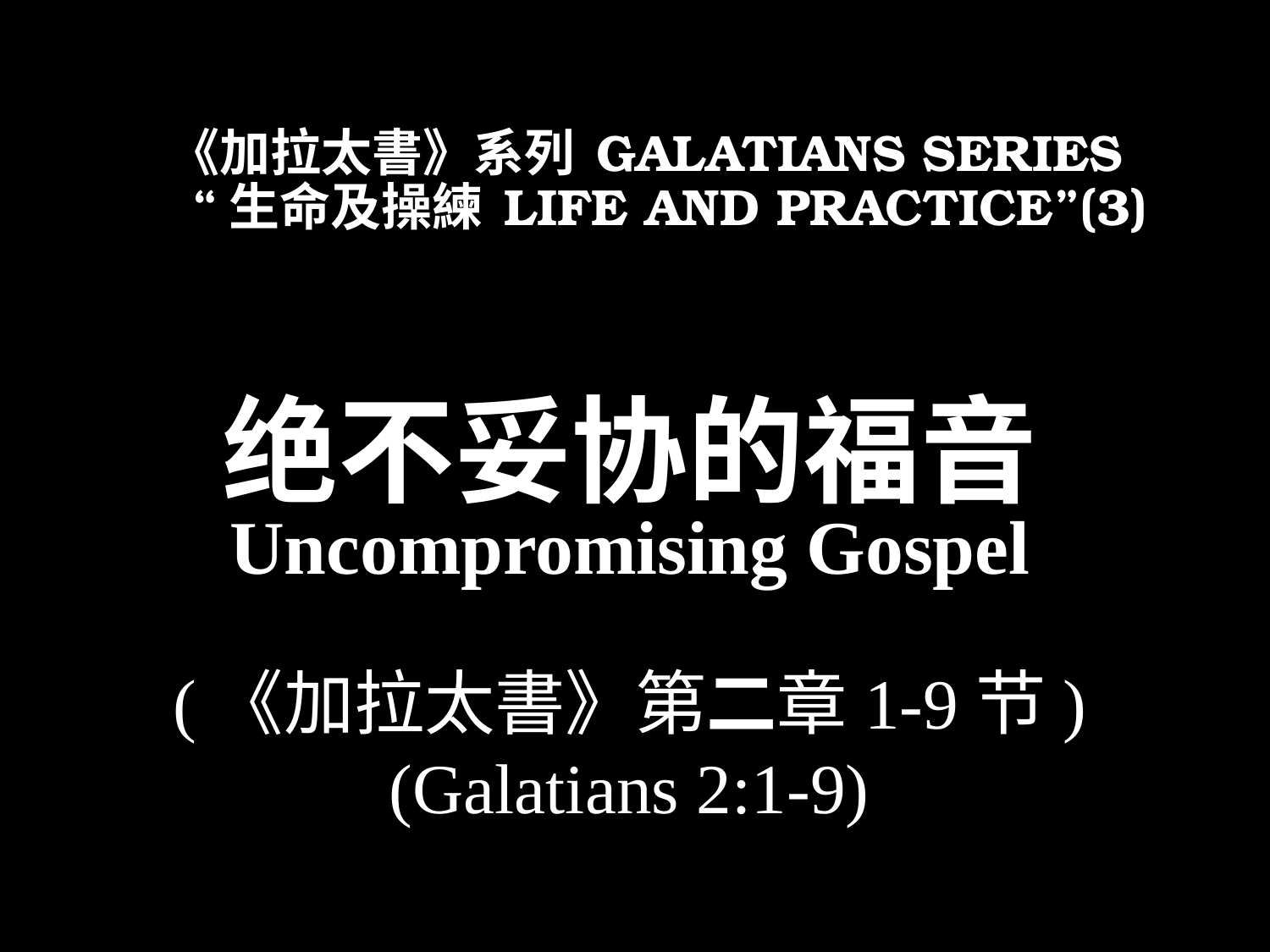

# 《加拉太書》系列 Galatians Series “生命及操練 Life and Practice”(3)

绝不妥协的福音
Uncompromising Gospel
(《加拉太書》第二章1-9节)
(Galatians 2:1-9)